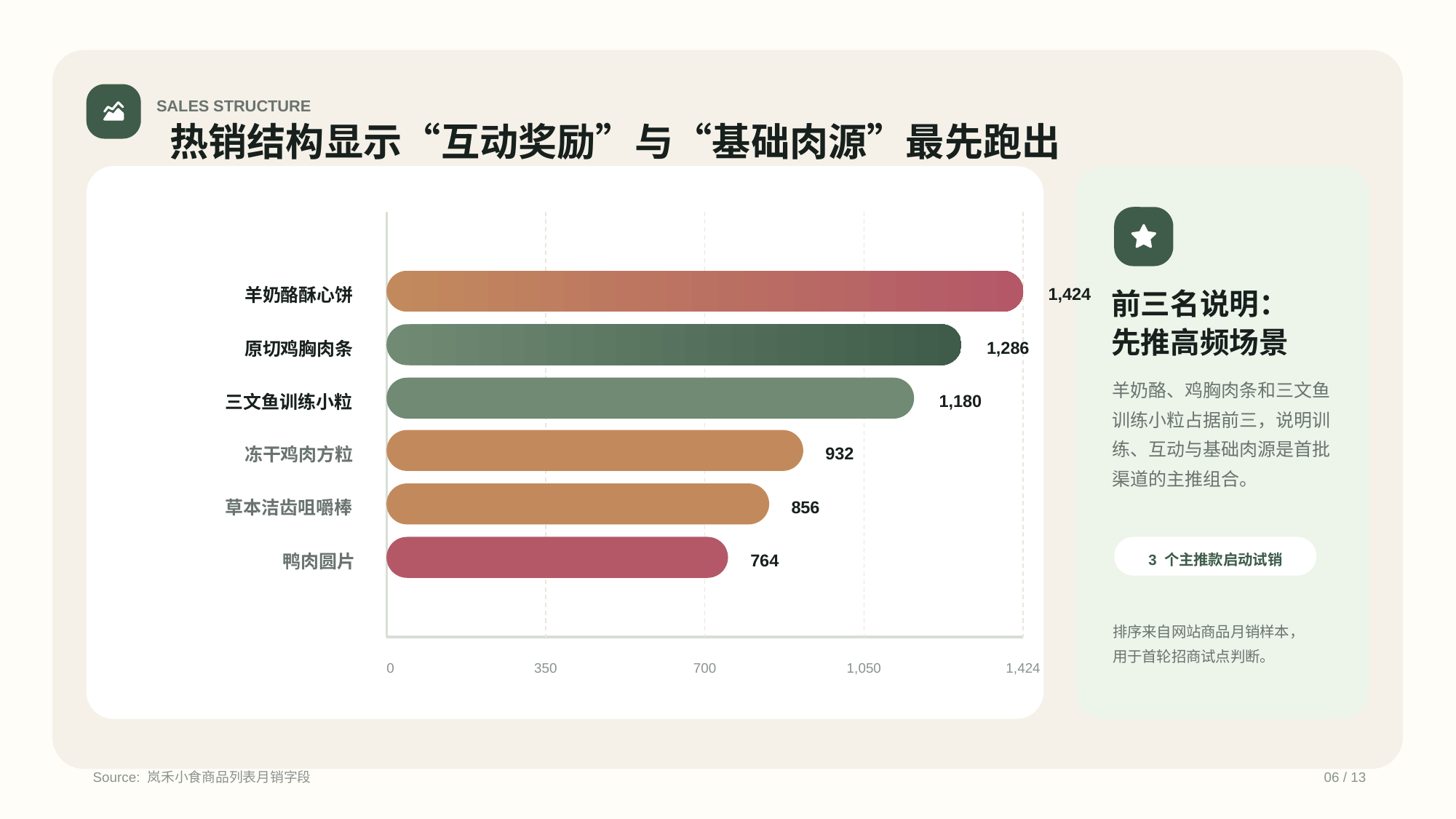

SALES STRUCTURE

热销结构显示“互动奖励”与“基础肉源”最先跑出

前三名说明：先推高频场景
羊奶酪、鸡胸肉条和三文鱼训练小粒占据前三，说明训练、互动与基础肉源是首批渠道的主推组合。

3 个主推款启动试销
排序来自网站商品月销样本，用于首轮招商试点判断。

1,424
羊奶酪酥心饼

1,286
原切鸡胸肉条

1,180
三文鱼训练小粒

932
冻干鸡肉方粒

856
草本洁齿咀嚼棒

764
鸭肉圆片

0
350
700
1,050
1,424
Source: 岚禾小食商品列表月销字段
06 / 13